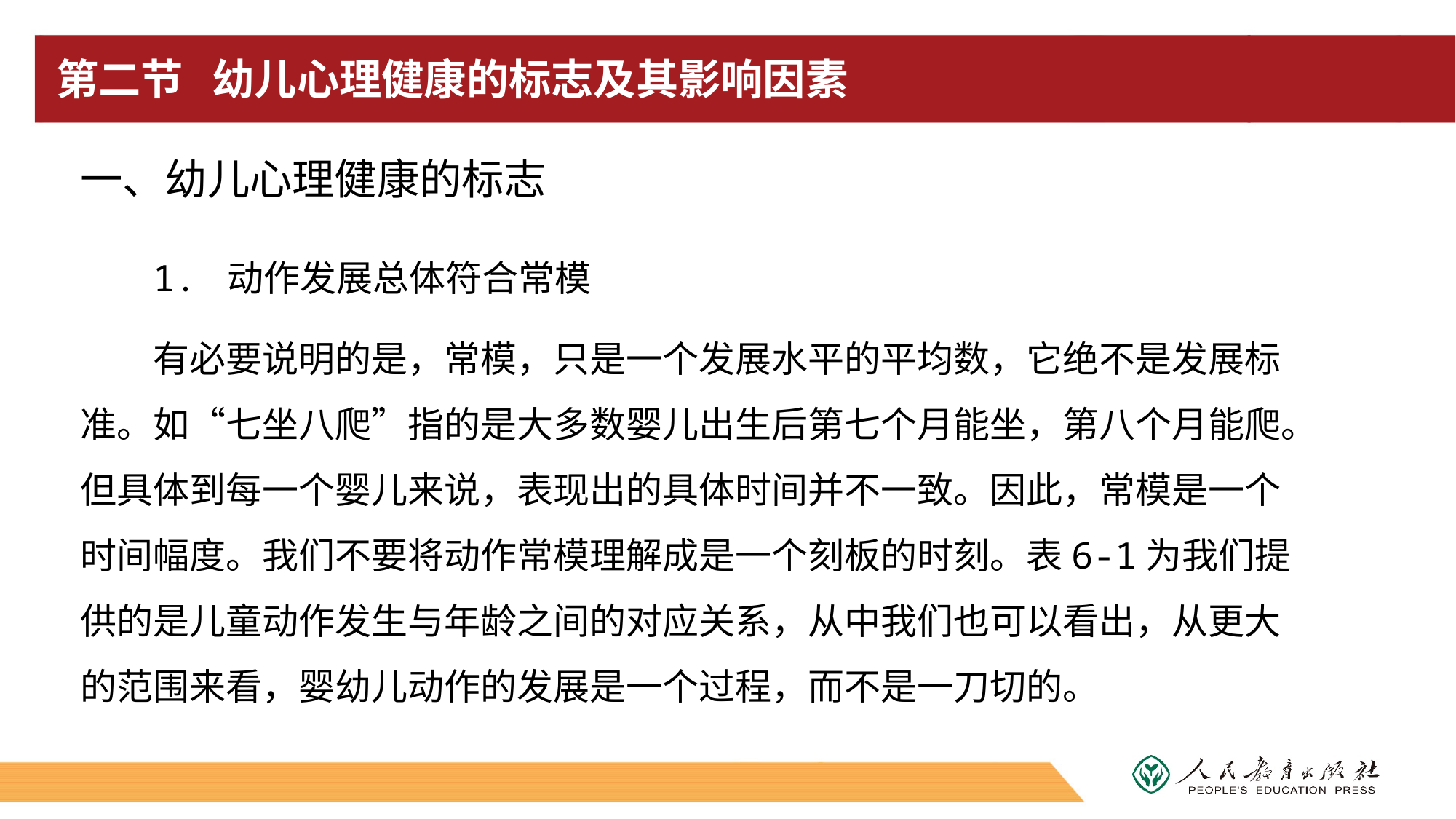

# 第二节   幼儿心理健康的标志及其影响因素
一、幼儿心理健康的标志
1. 动作发展总体符合常模
有必要说明的是，常模，只是一个发展水平的平均数，它绝不是发展标准。如“七坐八爬”指的是大多数婴儿出生后第七个月能坐，第八个月能爬。但具体到每一个婴儿来说，表现出的具体时间并不一致。因此，常模是一个时间幅度。我们不要将动作常模理解成是一个刻板的时刻。表6-1为我们提供的是儿童动作发生与年龄之间的对应关系，从中我们也可以看出，从更大的范围来看，婴幼儿动作的发展是一个过程，而不是一刀切的。